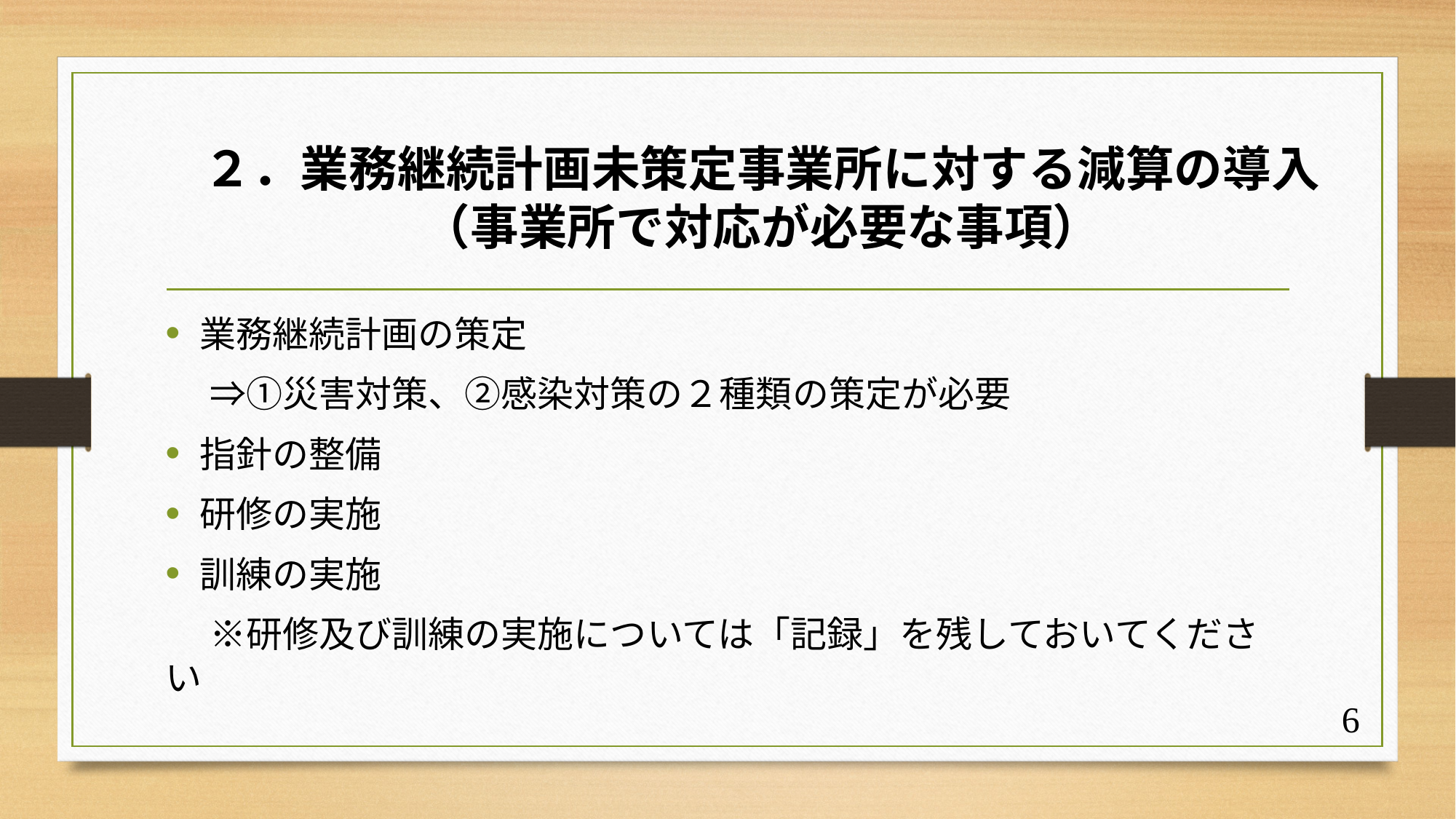

# ２．業務継続計画未策定事業所に対する減算の導入 （事業所で対応が必要な事項）
業務継続計画の策定
　 ⇒①災害対策、②感染対策の２種類の策定が必要
指針の整備
研修の実施
訓練の実施
　 ※研修及び訓練の実施については「記録」を残しておいてください
6